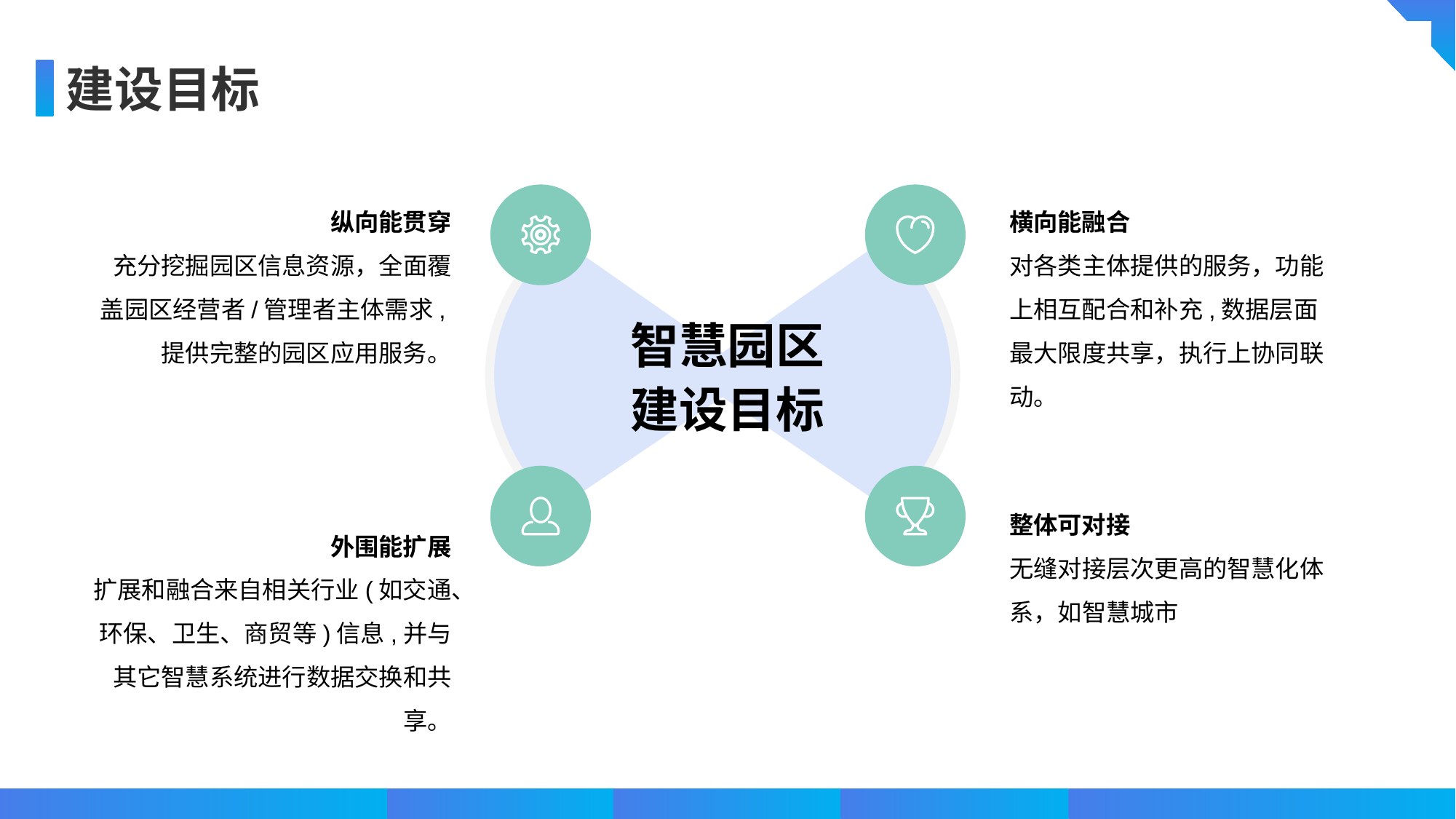

建设目标

纵向能贯穿
充分挖掘园区信息资源，全面覆盖园区经营者/管理者主体需求,提供完整的园区应用服务。
横向能融合
对各类主体提供的服务，功能上相互配合和补充,数据层面最大限度共享，执行上协同联动。

智慧园区
建设目标

整体可对接
无缝对接层次更高的智慧化体系，如智慧城市
外围能扩展
扩展和融合来自相关行业(如交通、环保、卫生、商贸等)信息,并与其它智慧系统进行数据交换和共享。